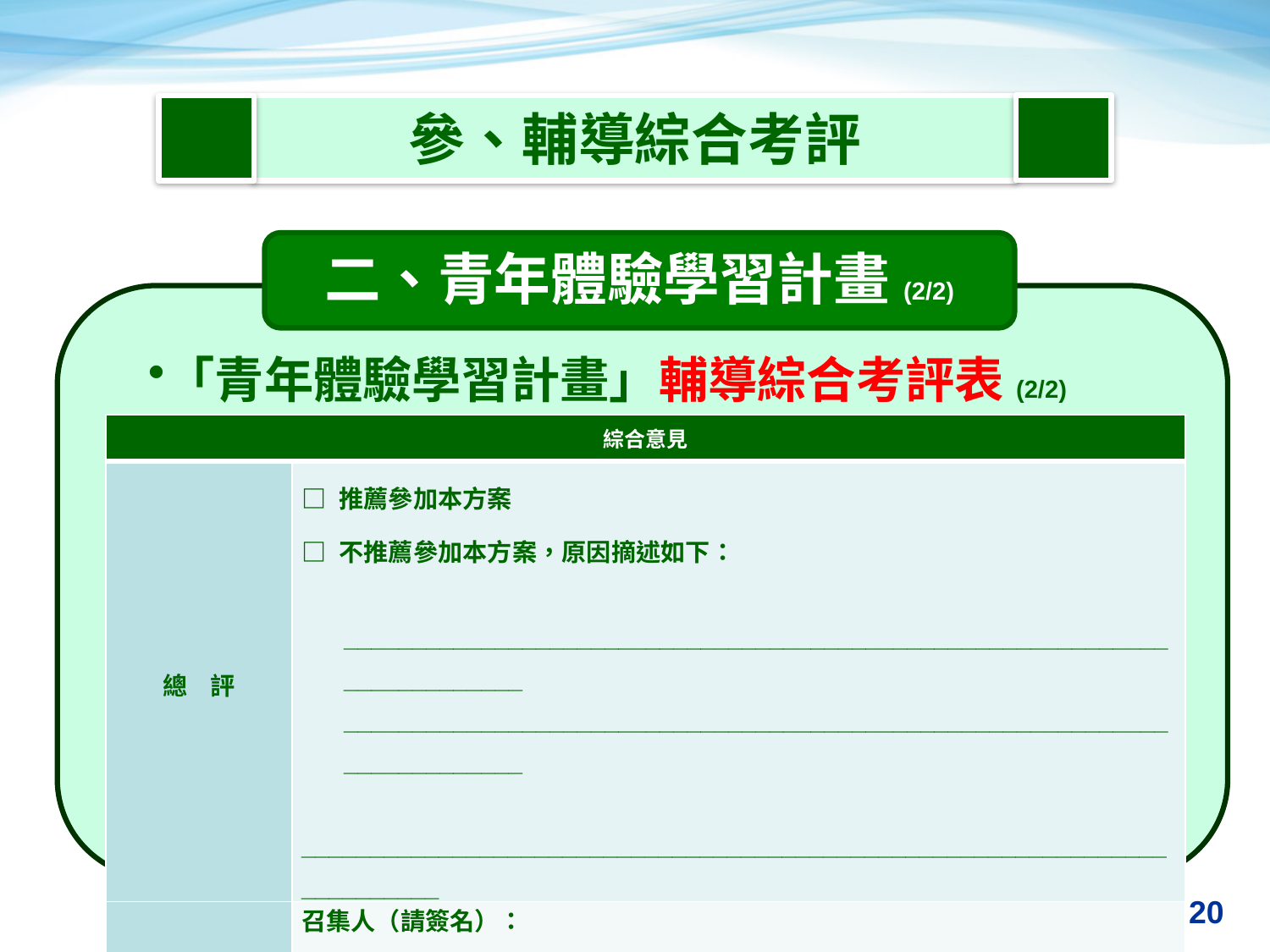

參、輔導綜合考評
二、青年體驗學習計畫(2/2)

「青年體驗學習計畫」輔導綜合考評表(2/2)

| 綜合意見 |  |
| --- | --- |
| 總 評 | □ 推薦參加本方案 □ 不推薦參加本方案，原因摘述如下： \_\_\_\_\_\_\_\_\_\_\_\_\_\_\_\_\_\_\_\_\_\_\_\_\_\_\_\_\_\_\_\_\_\_\_\_\_\_\_\_\_\_\_\_\_\_\_\_\_\_\_\_\_\_\_\_\_\_\_\_\_\_\_\_\_\_\_\_\_\_\_\_\_ \_\_\_\_\_\_\_\_\_\_\_\_\_\_\_\_\_\_\_\_\_\_\_\_\_\_\_\_\_\_\_\_\_\_\_\_\_\_\_\_\_\_\_\_\_\_\_\_\_\_\_\_\_\_\_\_\_\_\_\_\_\_\_\_\_\_\_\_\_\_\_\_\_ \_\_\_\_\_\_\_\_\_\_\_\_\_\_\_\_\_\_\_\_\_\_\_\_\_\_\_\_\_\_\_\_\_\_\_\_\_\_\_\_\_\_\_\_\_\_\_\_\_\_\_\_\_\_\_\_\_\_\_\_\_\_\_\_\_\_\_\_\_\_\_\_\_ |
| 執行小組 | 召集人（請簽名）： 其他成員：如執行小組會議簽到單。 推薦審議日期： 年 月 日 |
20
20